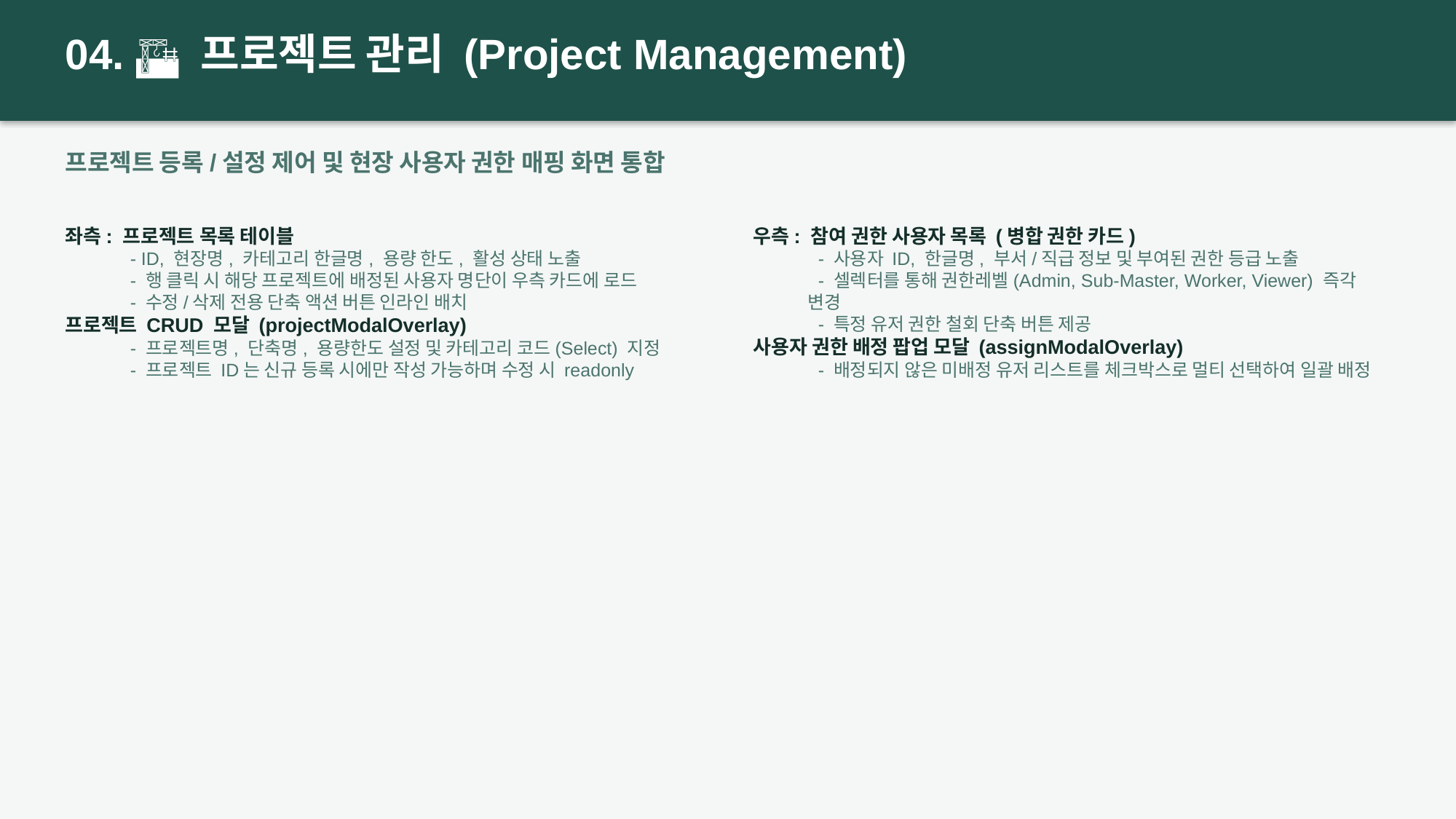

04. 🏗️ 프로젝트 관리 (Project Management)
프로젝트 등록/설정 제어 및 현장 사용자 권한 매핑 화면 통합
좌측: 프로젝트 목록 테이블
  - ID, 현장명, 카테고리 한글명, 용량 한도, 활성 상태 노출
  - 행 클릭 시 해당 프로젝트에 배정된 사용자 명단이 우측 카드에 로드
  - 수정/삭제 전용 단축 액션 버튼 인라인 배치
프로젝트 CRUD 모달 (projectModalOverlay)
  - 프로젝트명, 단축명, 용량한도 설정 및 카테고리 코드(Select) 지정
  - 프로젝트 ID는 신규 등록 시에만 작성 가능하며 수정 시 readonly
우측: 참여 권한 사용자 목록 (병합 권한 카드)
  - 사용자 ID, 한글명, 부서/직급 정보 및 부여된 권한 등급 노출
  - 셀렉터를 통해 권한레벨(Admin, Sub-Master, Worker, Viewer) 즉각 변경
  - 특정 유저 권한 철회 단축 버튼 제공
사용자 권한 배정 팝업 모달 (assignModalOverlay)
  - 배정되지 않은 미배정 유저 리스트를 체크박스로 멀티 선택하여 일괄 배정